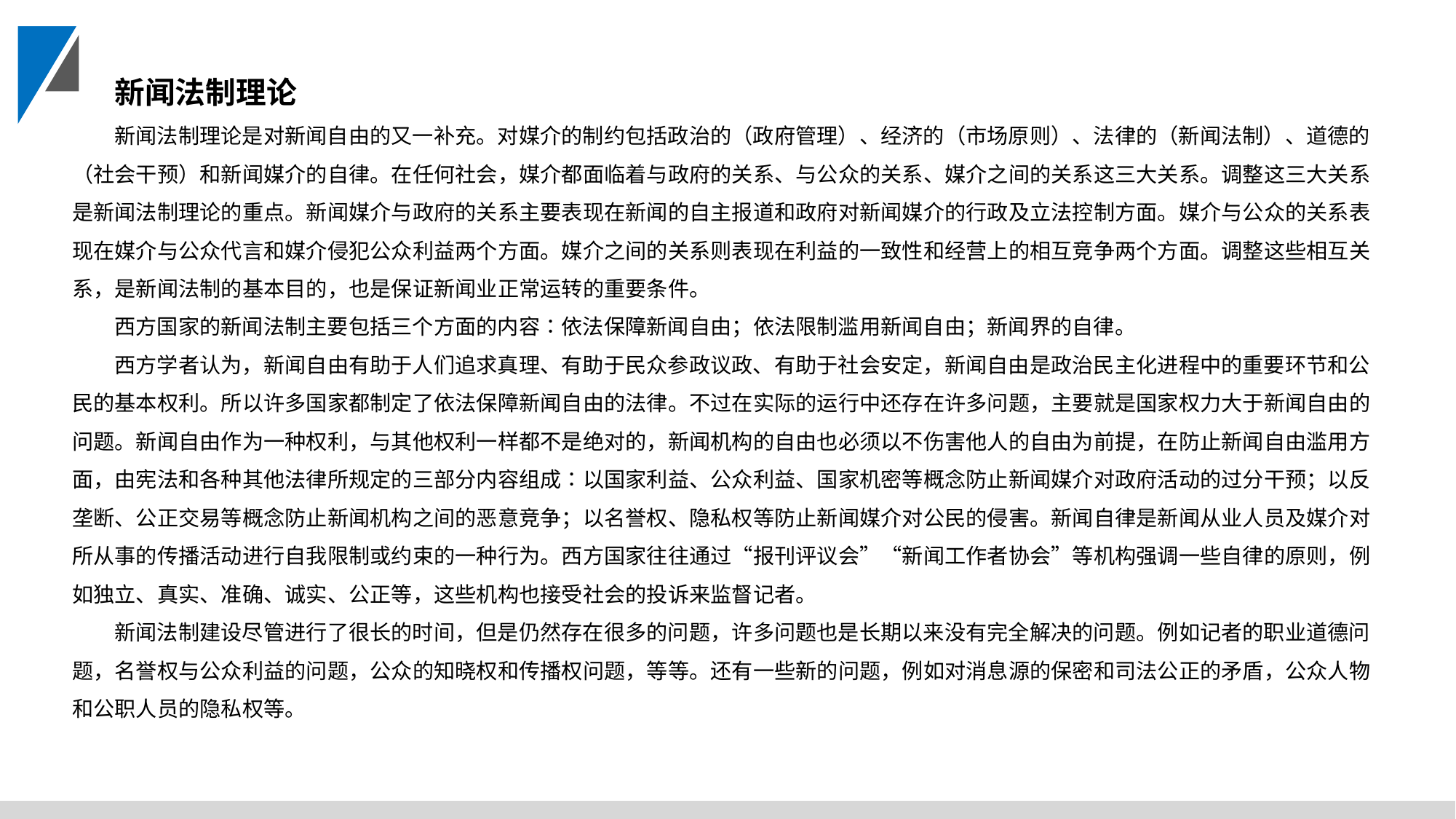

新闻法制理论
新闻法制理论是对新闻自由的又一补充。对媒介的制约包括政治的（政府管理）、经济的（市场原则）、法律的（新闻法制）、道德的（社会干预）和新闻媒介的自律。在任何社会，媒介都面临着与政府的关系、与公众的关系、媒介之间的关系这三大关系。调整这三大关系是新闻法制理论的重点。新闻媒介与政府的关系主要表现在新闻的自主报道和政府对新闻媒介的行政及立法控制方面。媒介与公众的关系表现在媒介与公众代言和媒介侵犯公众利益两个方面。媒介之间的关系则表现在利益的一致性和经营上的相互竞争两个方面。调整这些相互关系，是新闻法制的基本目的，也是保证新闻业正常运转的重要条件。
西方国家的新闻法制主要包括三个方面的内容∶依法保障新闻自由；依法限制滥用新闻自由；新闻界的自律。
西方学者认为，新闻自由有助于人们追求真理、有助于民众参政议政、有助于社会安定，新闻自由是政治民主化进程中的重要环节和公民的基本权利。所以许多国家都制定了依法保障新闻自由的法律。不过在实际的运行中还存在许多问题，主要就是国家权力大于新闻自由的问题。新闻自由作为一种权利，与其他权利一样都不是绝对的，新闻机构的自由也必须以不伤害他人的自由为前提，在防止新闻自由滥用方面，由宪法和各种其他法律所规定的三部分内容组成∶以国家利益、公众利益、国家机密等概念防止新闻媒介对政府活动的过分干预；以反垄断、公正交易等概念防止新闻机构之间的恶意竞争；以名誉权、隐私权等防止新闻媒介对公民的侵害。新闻自律是新闻从业人员及媒介对所从事的传播活动进行自我限制或约束的一种行为。西方国家往往通过“报刊评议会”“新闻工作者协会”等机构强调一些自律的原则，例如独立、真实、准确、诚实、公正等，这些机构也接受社会的投诉来监督记者。
新闻法制建设尽管进行了很长的时间，但是仍然存在很多的问题，许多问题也是长期以来没有完全解决的问题。例如记者的职业道德问题，名誉权与公众利益的问题，公众的知晓权和传播权问题，等等。还有一些新的问题，例如对消息源的保密和司法公正的矛盾，公众人物和公职人员的隐私权等。